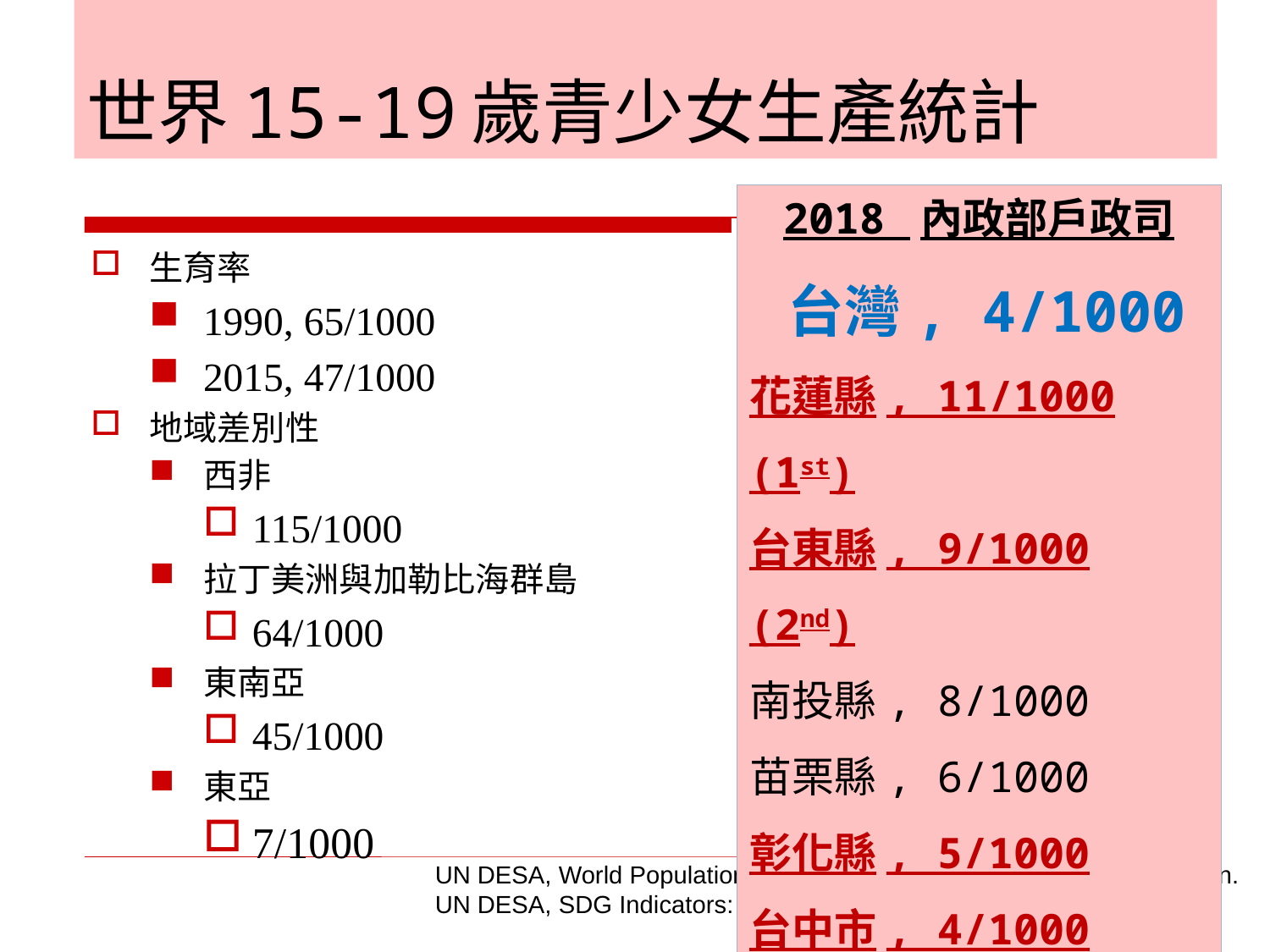

# 世界15-19歲青少女生產統計
2018 內政部戶政司
   台灣, 4/1000
花蓮縣, 11/1000 (1st)
台東縣, 9/1000 (2nd)
南投縣, 8/1000
苗栗縣, 6/1000
彰化縣, 5/1000
台中市, 4/1000
生育率
1990, 65/1000
2015, 47/1000
地域差別性
西非
115/1000
拉丁美洲與加勒比海群島
64/1000
東南亞
45/1000
東亞
7/1000

UN DESA, World Population Prospects: The 2017 Revision, DVD Edition.
UN DESA, SDG Indicators: Global Database.2017